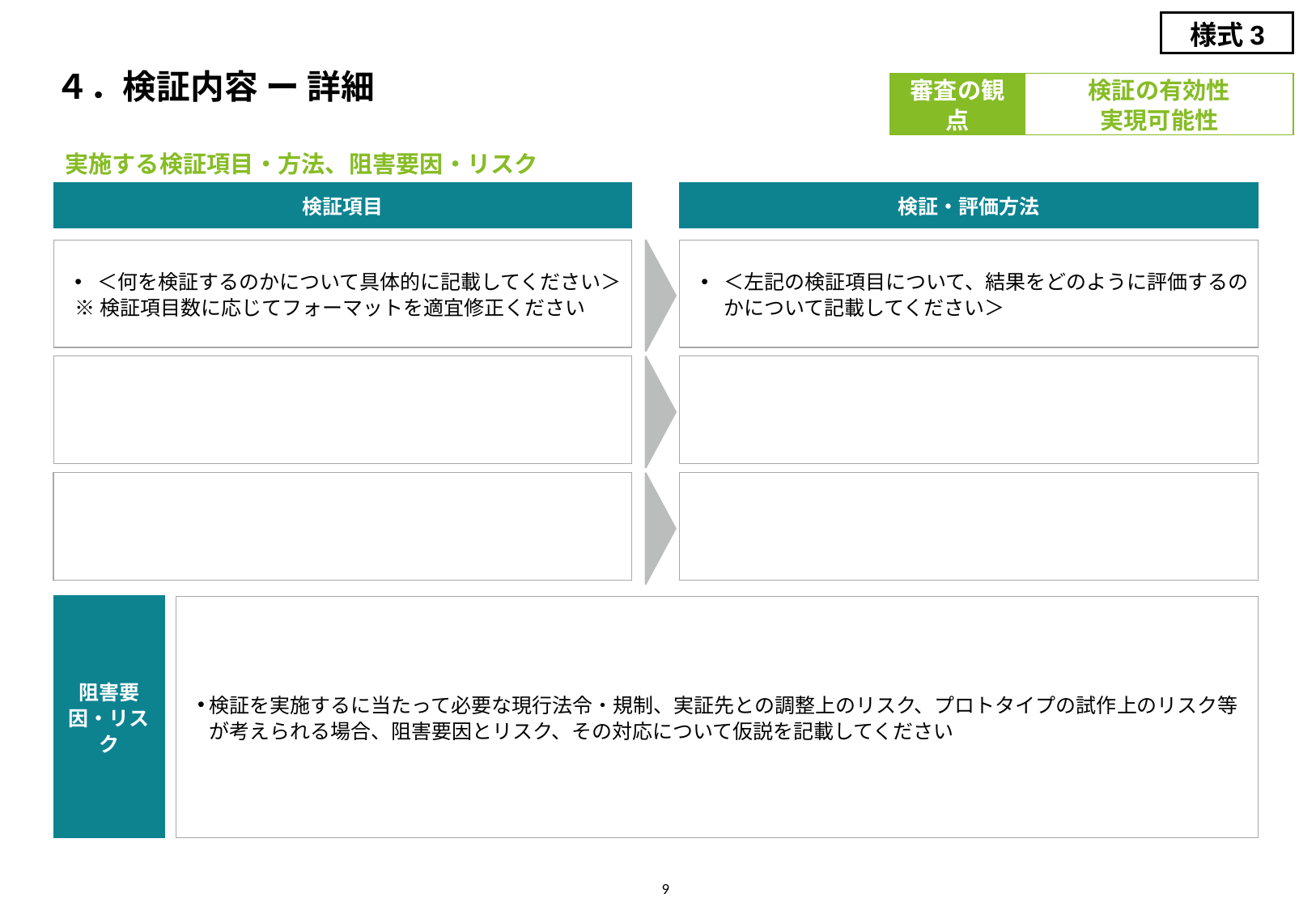

様式3
# ４．検証内容 ー 詳細
審査の観点
検証の有効性
実現可能性
実施する検証項目・方法、阻害要因・リスク
検証項目
検証・評価方法
＜何を検証するのかについて具体的に記載してください＞
※検証項目数に応じてフォーマットを適宜修正ください
＜左記の検証項目について、結果をどのように評価するのかについて記載してください＞

阻害要因・リスク
検証を実施するに当たって必要な現行法令・規制、実証先との調整上のリスク、プロトタイプの試作上のリスク等が考えられる場合、阻害要因とリスク、その対応について仮説を記載してください
9